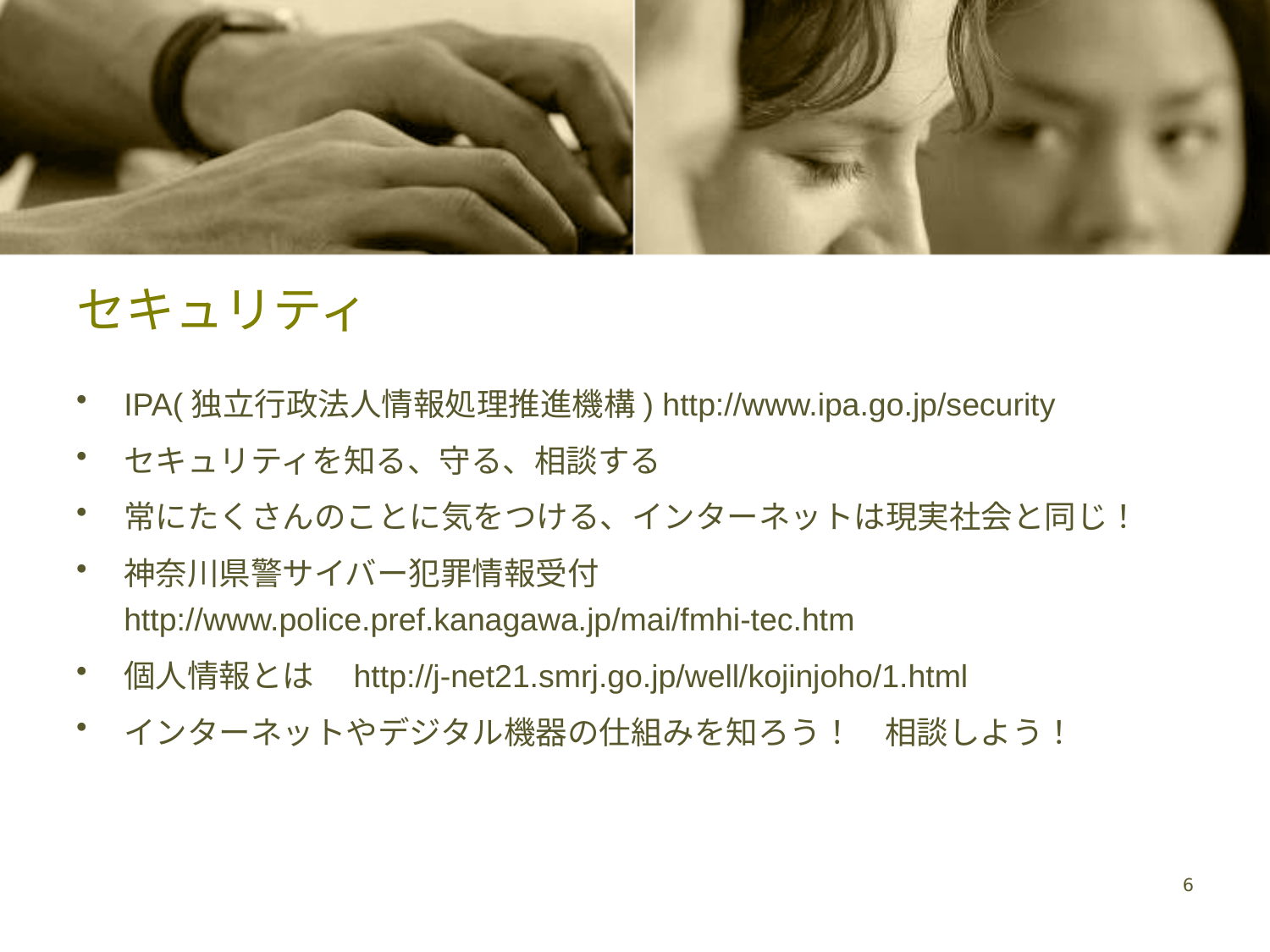

# セキュリティ
IPA(独立行政法人情報処理推進機構) http://www.ipa.go.jp/security
セキュリティを知る、守る、相談する
常にたくさんのことに気をつける、インターネットは現実社会と同じ！
神奈川県警サイバー犯罪情報受付　http://www.police.pref.kanagawa.jp/mai/fmhi-tec.htm
個人情報とは　http://j-net21.smrj.go.jp/well/kojinjoho/1.html
インターネットやデジタル機器の仕組みを知ろう！　相談しよう！

6